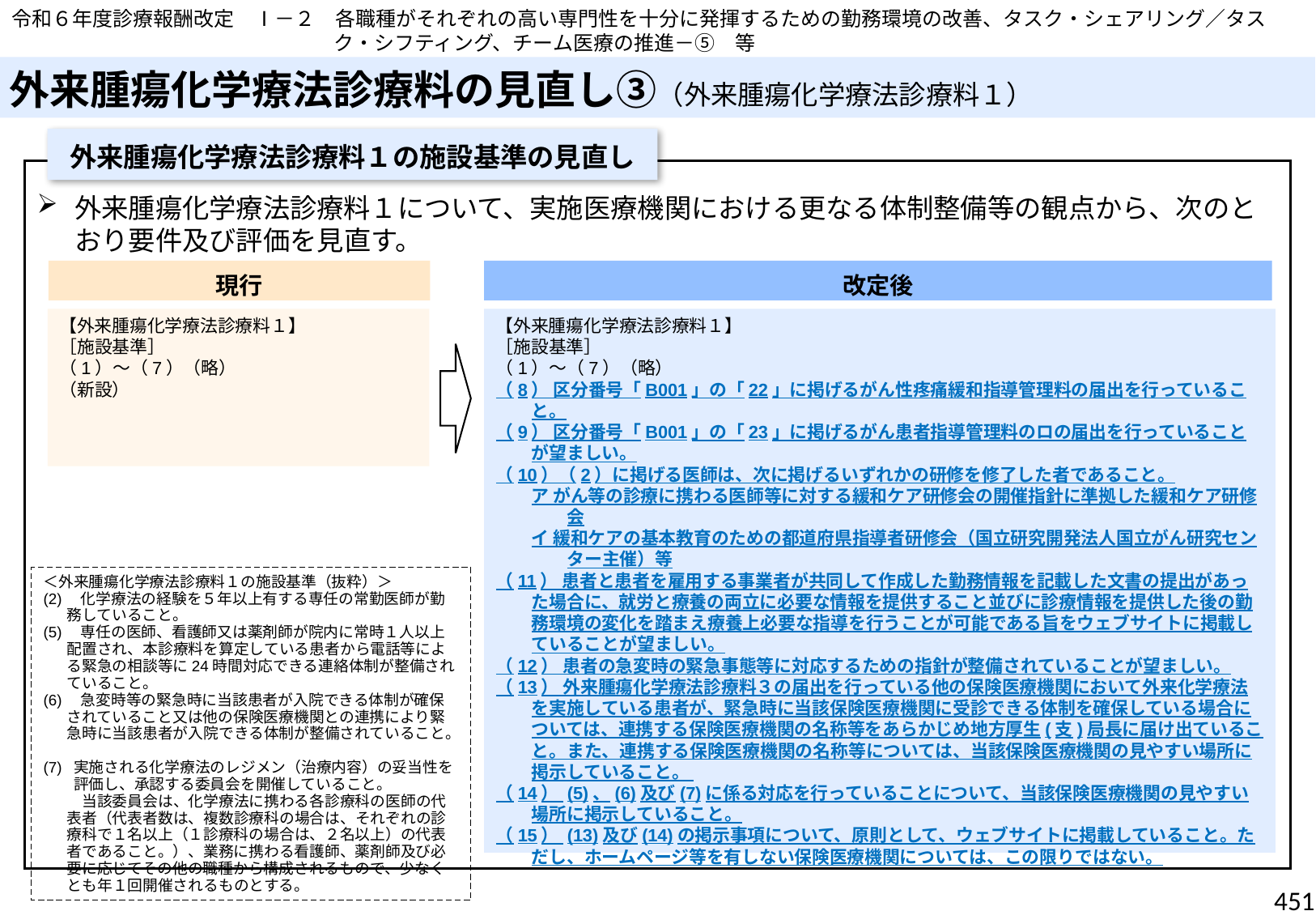

令和６年度診療報酬改定　Ⅰ－２　各職種がそれぞれの高い専門性を十分に発揮するための勤務環境の改善、タスク・シェアリング／タスク・シフティング、チーム医療の推進－⑤　等
# 外来腫瘍化学療法診療料の見直し③（外来腫瘍化学療法診療料１）
外来腫瘍化学療法診療料１の施設基準の見直し

外来腫瘍化学療法診療料１について、実施医療機関における更なる体制整備等の観点から、次のとおり要件及び評価を見直す。

現行
改定後
【外来腫瘍化学療法診療料１】
［施設基準］
（1）～（7）（略）
（新設）

【外来腫瘍化学療法診療料１】
［施設基準］
（1）～（7）（略）
（8） 区分番号「B001」の「22」に掲げるがん性疼痛緩和指導管理料の届出を行っていること。
（9） 区分番号「B001」の「23」に掲げるがん患者指導管理料のロの届出を行っていることが望ましい。
（10）（2）に掲げる医師は、次に掲げるいずれかの研修を修了した者であること。
ア がん等の診療に携わる医師等に対する緩和ケア研修会の開催指針に準拠した緩和ケア研修会
イ 緩和ケアの基本教育のための都道府県指導者研修会（国立研究開発法人国立がん研究センター主催）等
（11） 患者と患者を雇用する事業者が共同して作成した勤務情報を記載した文書の提出があった場合に、就労と療養の両立に必要な情報を提供すること並びに診療情報を提供した後の勤務環境の変化を踏まえ療養上必要な指導を行うことが可能である旨をウェブサイトに掲載していることが望ましい。
（12） 患者の急変時の緊急事態等に対応するための指針が整備されていることが望ましい。
（13） 外来腫瘍化学療法診療料３の届出を行っている他の保険医療機関において外来化学療法を実施している患者が、緊急時に当該保険医療機関に受診できる体制を確保している場合については、連携する保険医療機関の名称等をあらかじめ地方厚生(支)局長に届け出ていること。また、連携する保険医療機関の名称等については、当該保険医療機関の見やすい場所に掲示していること。
（14） (5)、(6)及び(7)に係る対応を行っていることについて、当該保険医療機関の見やすい場所に掲示していること。
（15） (13)及び(14)の掲示事項について、原則として、ウェブサイトに掲載していること。ただし、ホームページ等を有しない保険医療機関については、この限りではない。

＜外来腫瘍化学療法診療料１の施設基準（抜粋）＞
(2)　化学療法の経験を５年以上有する専任の常勤医師が勤務していること。
(5)　専任の医師、看護師又は薬剤師が院内に常時１人以上配置され、本診療料を算定している患者から電話等による緊急の相談等に24時間対応できる連絡体制が整備されていること。
(6)　急変時等の緊急時に当該患者が入院できる体制が確保されていること又は他の保険医療機関との連携により緊急時に当該患者が入院できる体制が整備されていること。
実施される化学療法のレジメン（治療内容）の妥当性を評価し、承認する委員会を開催していること。
　当該委員会は、化学療法に携わる各診療科の医師の代表者（代表者数は、複数診療科の場合は、それぞれの診療科で１名以上（１診療科の場合は、２名以上）の代表者であること。）、業務に携わる看護師、薬剤師及び必要に応じてその他の職種から構成されるもので、少なくとも年１回開催されるものとする。
451